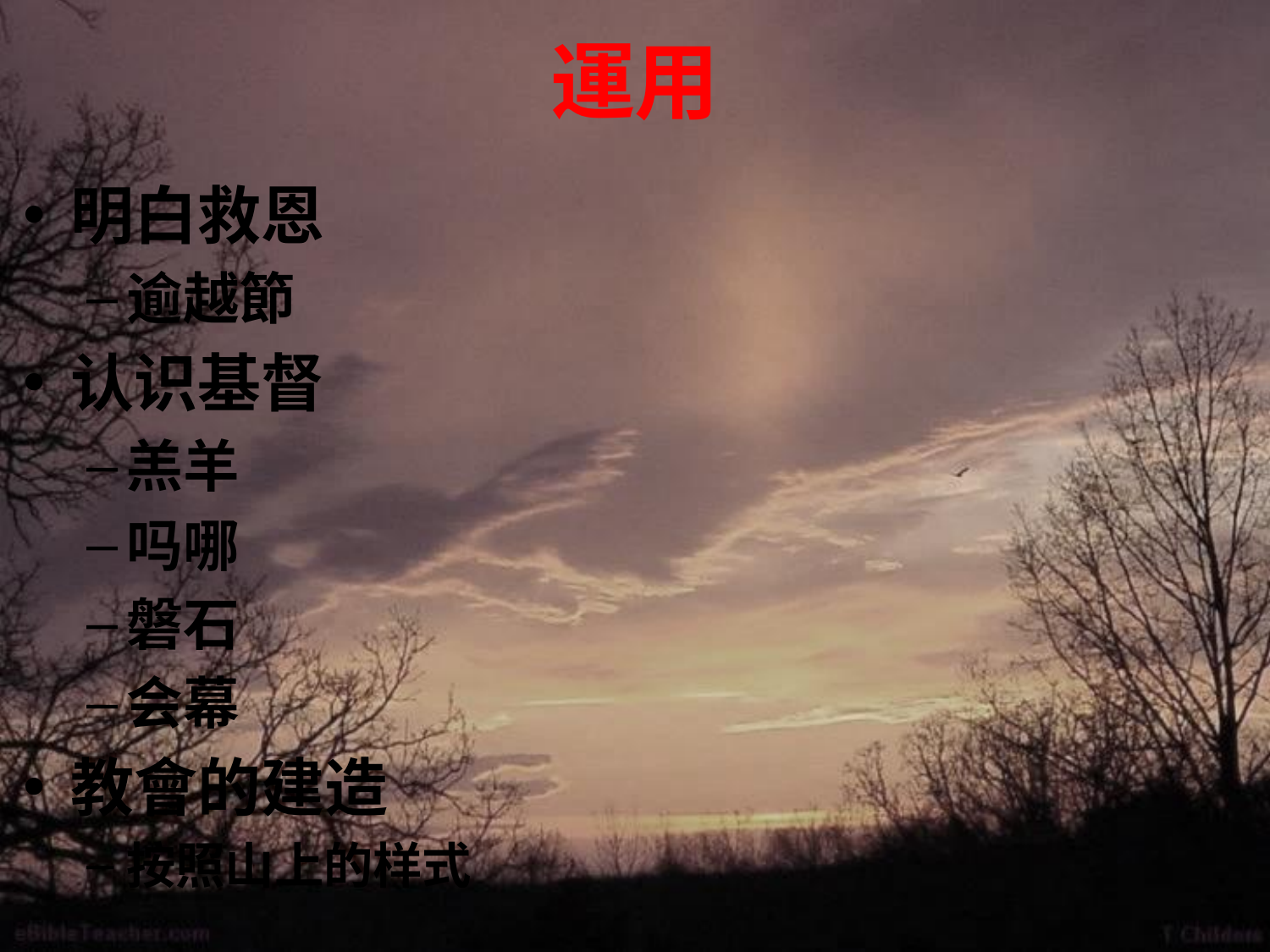

# 運用
明白救恩
逾越節
认识基督
羔羊
吗哪
磐石
会幕
教會的建造
按照山上的样式